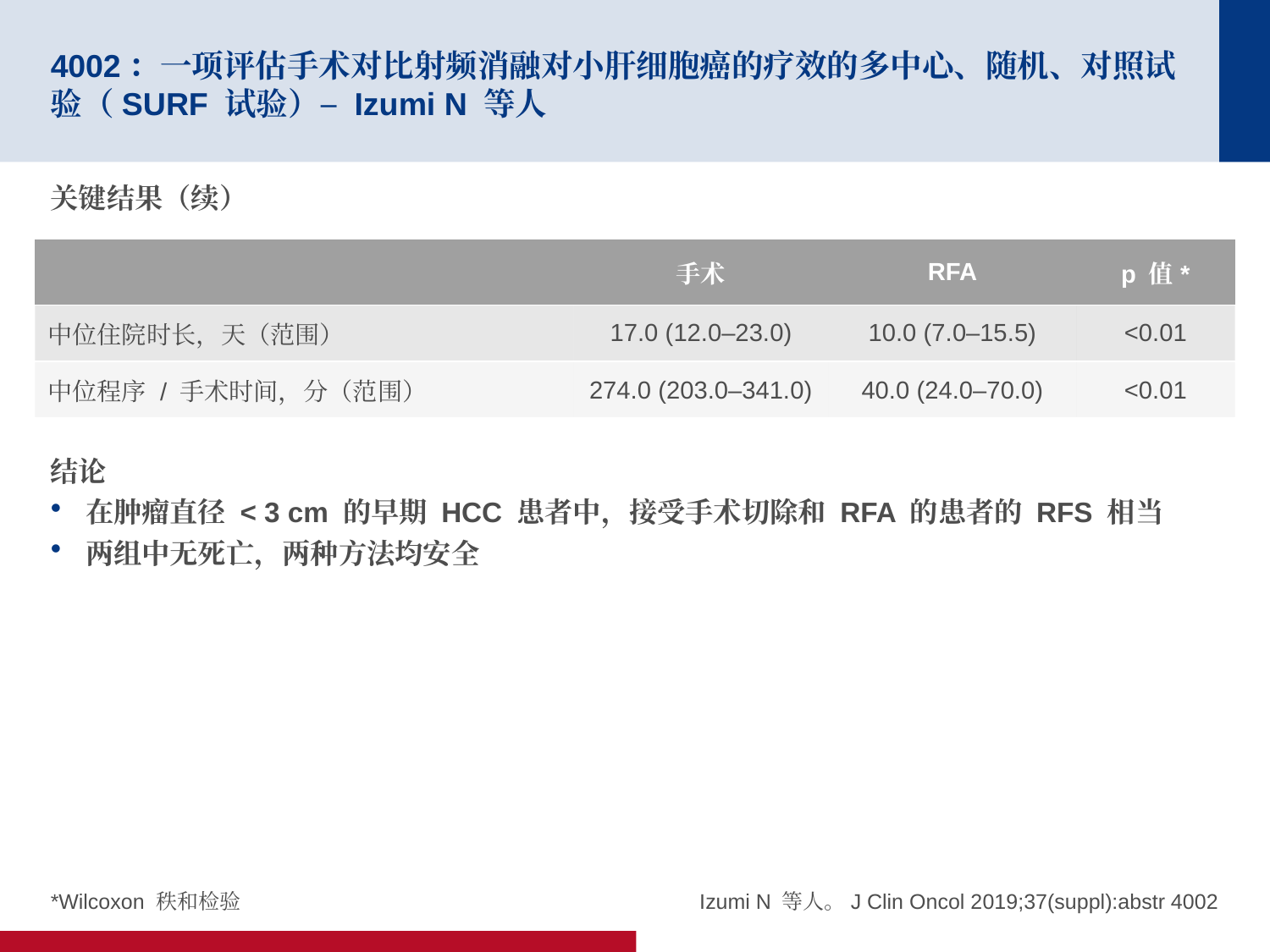

# 4002：一项评估手术对比射频消融对小肝细胞癌的疗效的多中心、随机、对照试验（SURF 试验）– Izumi N 等人
关键结果（续）
结论
在肿瘤直径 < 3 cm 的早期 HCC 患者中，接受手术切除和 RFA 的患者的 RFS 相当
两组中无死亡，两种方法均安全

|  | 手术 | RFA | p 值\* |
| --- | --- | --- | --- |
| 中位住院时长，天（范围） | 17.0 (12.0–23.0) | 10.0 (7.0–15.5) | <0.01 |
| 中位程序 / 手术时间，分（范围） | 274.0 (203.0–341.0) | 40.0 (24.0–70.0) | <0.01 |
*Wilcoxon 秩和检验
Izumi N 等人。J Clin Oncol 2019;37(suppl):abstr 4002